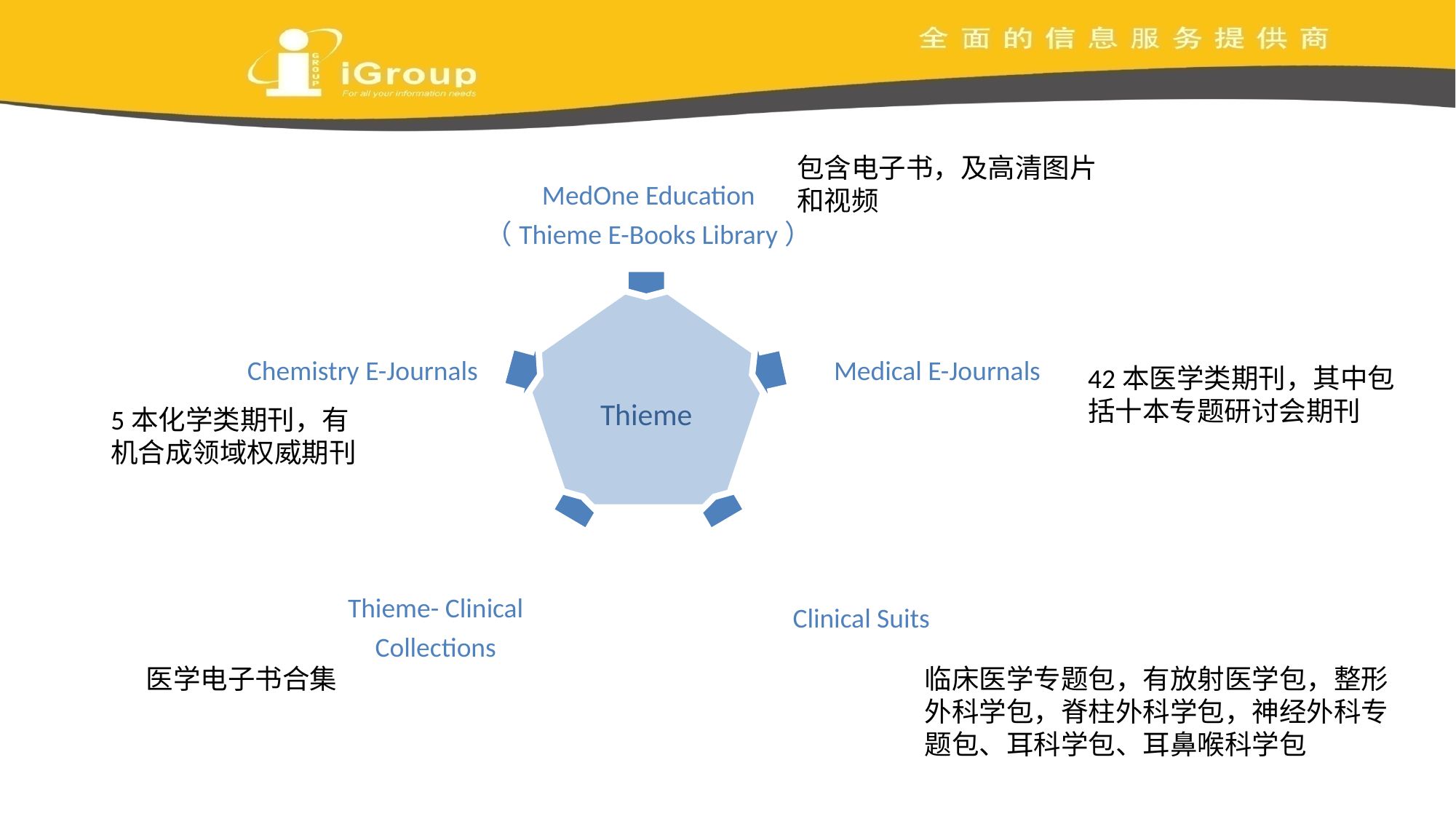

包含电子书，及高清图片和视频
MedOne Education
（Thieme E-Books Library）

Thieme
Chemistry E-Journals
Medical E-Journals

42本医学类期刊，其中包括十本专题研讨会期刊
5本化学类期刊，有机合成领域权威期刊

Clinical Suits
Thieme- Clinical Collections
医学电子书合集
临床医学专题包，有放射医学包，整形外科学包，脊柱外科学包，神经外科专题包、耳科学包、耳鼻喉科学包